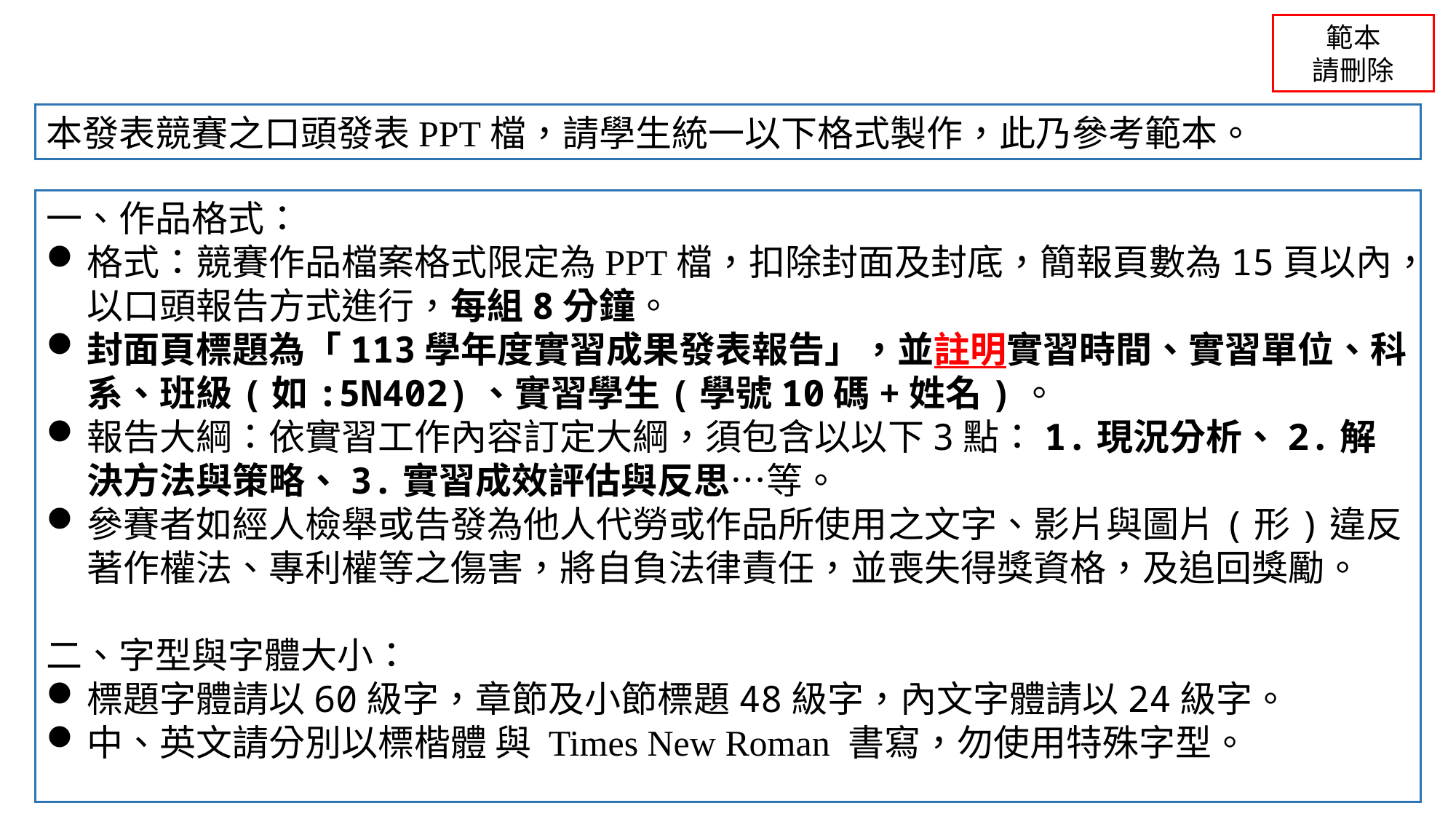

範本
請刪除
本發表競賽之口頭發表PPT檔，請學生統一以下格式製作，此乃參考範本。
一、作品格式：
格式：競賽作品檔案格式限定為PPT檔，扣除封面及封底，簡報頁數為15頁以內，以口頭報告方式進行，每組8分鐘。
封面頁標題為「113學年度實習成果發表報告」，並註明實習時間、實習單位、科系、班級(如:5N402)、實習學生(學號10碼+姓名)。
報告大綱：依實習工作內容訂定大綱，須包含以以下3點：1.現況分析、2.解決方法與策略、3.實習成效評估與反思…等。
參賽者如經人檢舉或告發為他人代勞或作品所使用之文字、影片與圖片(形)違反著作權法、專利權等之傷害，將自負法律責任，並喪失得獎資格，及追回獎勵。

二、字型與字體大小：
標題字體請以60級字，章節及小節標題48級字，內文字體請以24級字。
中、英文請分別以標楷體 與 Times New Roman 書寫，勿使用特殊字型。